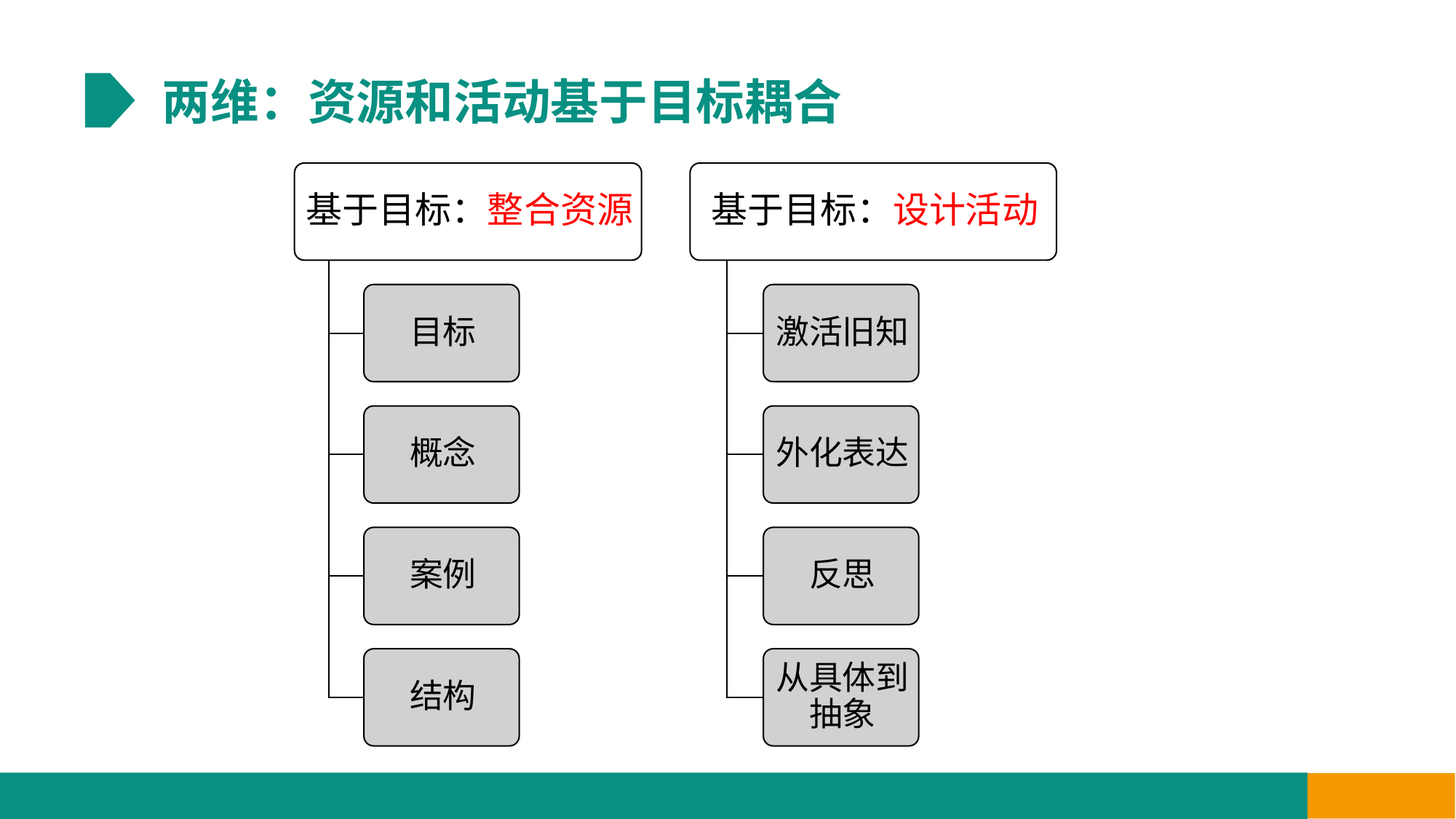

两维：资源和活动基于目标耦合
基于目标：整合资源
目标
概念
案例
结构
基于目标：设计活动
激活旧知
外化表达
反思
从具体到抽象